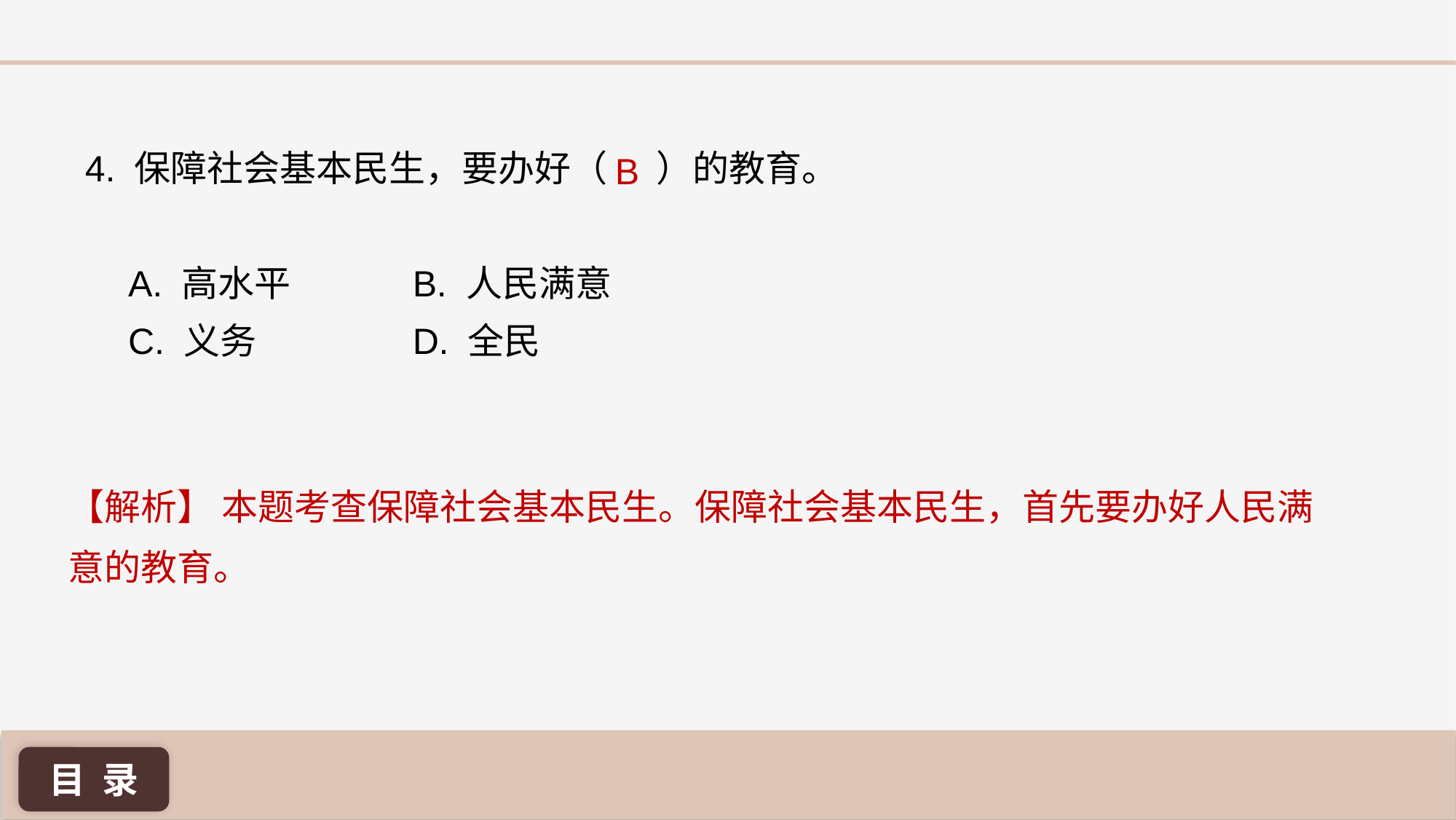

4. 保障社会基本民生，要办好（      ）的教育。

A. 高水平 		B. 人民满意
C. 义务 		D. 全民
B
【解析】 本题考查保障社会基本民生。保障社会基本民生，首先要办好人民满意的教育。